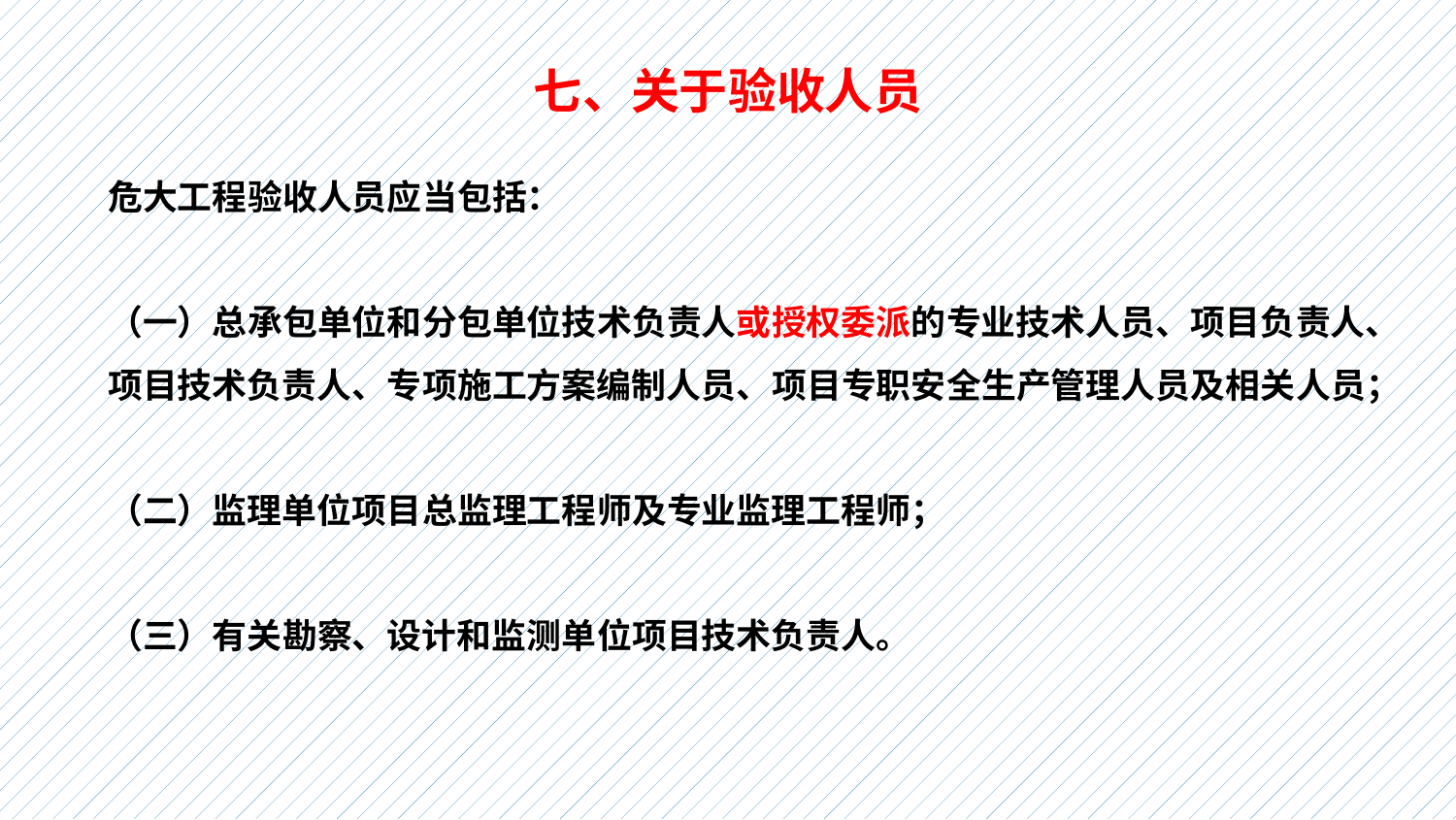

# 七、关于验收人员
危大工程验收人员应当包括：

（一）总承包单位和分包单位技术负责人或授权委派的专业技术人员、项目负责人、项目技术负责人、专项施工方案编制人员、项目专职安全生产管理人员及相关人员；

（二）监理单位项目总监理工程师及专业监理工程师；

（三）有关勘察、设计和监测单位项目技术负责人。